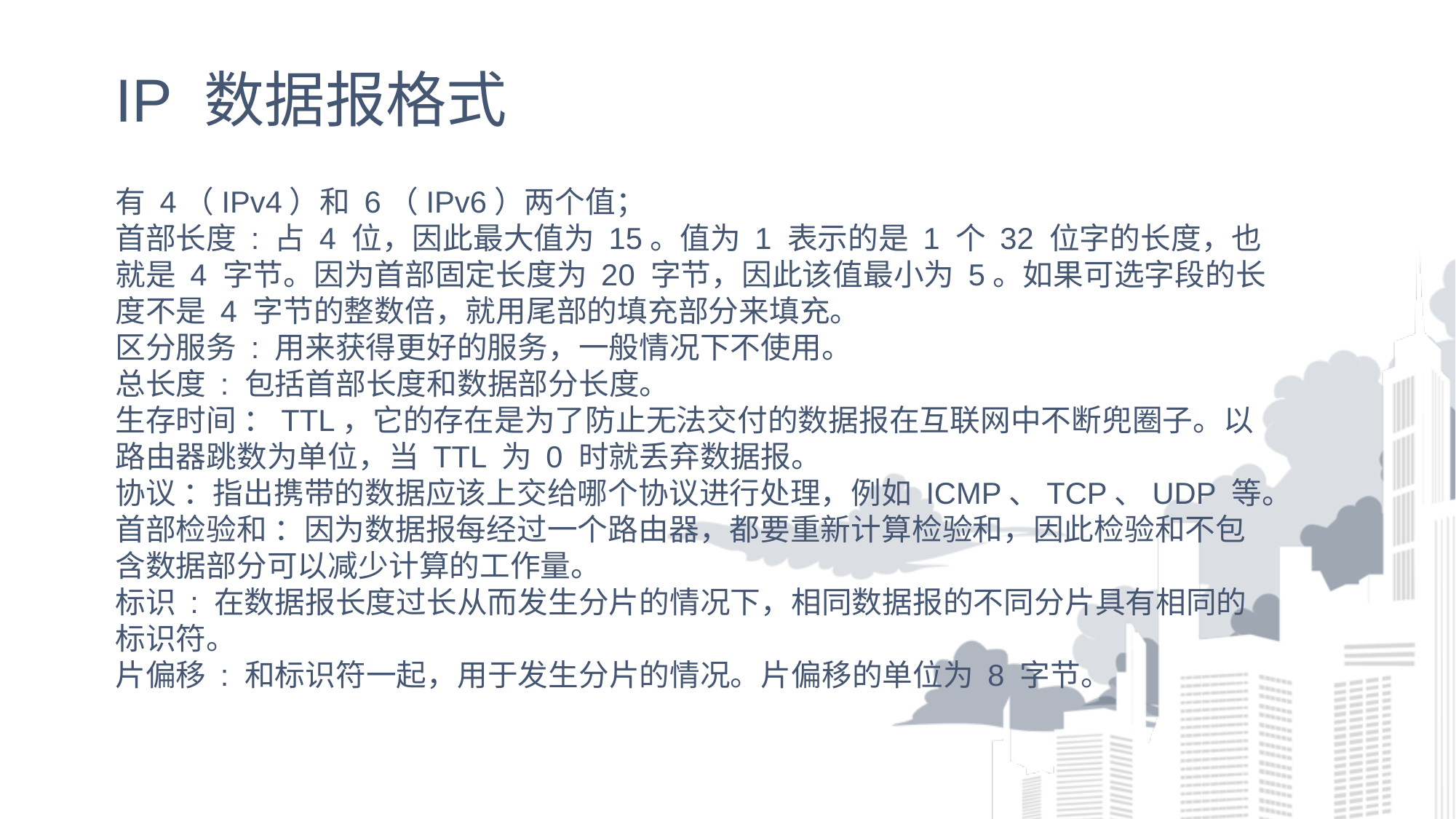

# IP 数据报格式
有 4（IPv4）和 6（IPv6）两个值；
首部长度 : 占 4 位，因此最大值为 15。值为 1 表示的是 1 个 32 位字的长度，也就是 4 字节。因为首部固定长度为 20 字节，因此该值最小为 5。如果可选字段的长度不是 4 字节的整数倍，就用尾部的填充部分来填充。
区分服务 : 用来获得更好的服务，一般情况下不使用。
总长度 : 包括首部长度和数据部分长度。
生存时间 ：TTL，它的存在是为了防止无法交付的数据报在互联网中不断兜圈子。以路由器跳数为单位，当 TTL 为 0 时就丢弃数据报。
协议 ：指出携带的数据应该上交给哪个协议进行处理，例如 ICMP、TCP、UDP 等。
首部检验和 ：因为数据报每经过一个路由器，都要重新计算检验和，因此检验和不包含数据部分可以减少计算的工作量。
标识 : 在数据报长度过长从而发生分片的情况下，相同数据报的不同分片具有相同的标识符。
片偏移 : 和标识符一起，用于发生分片的情况。片偏移的单位为 8 字节。